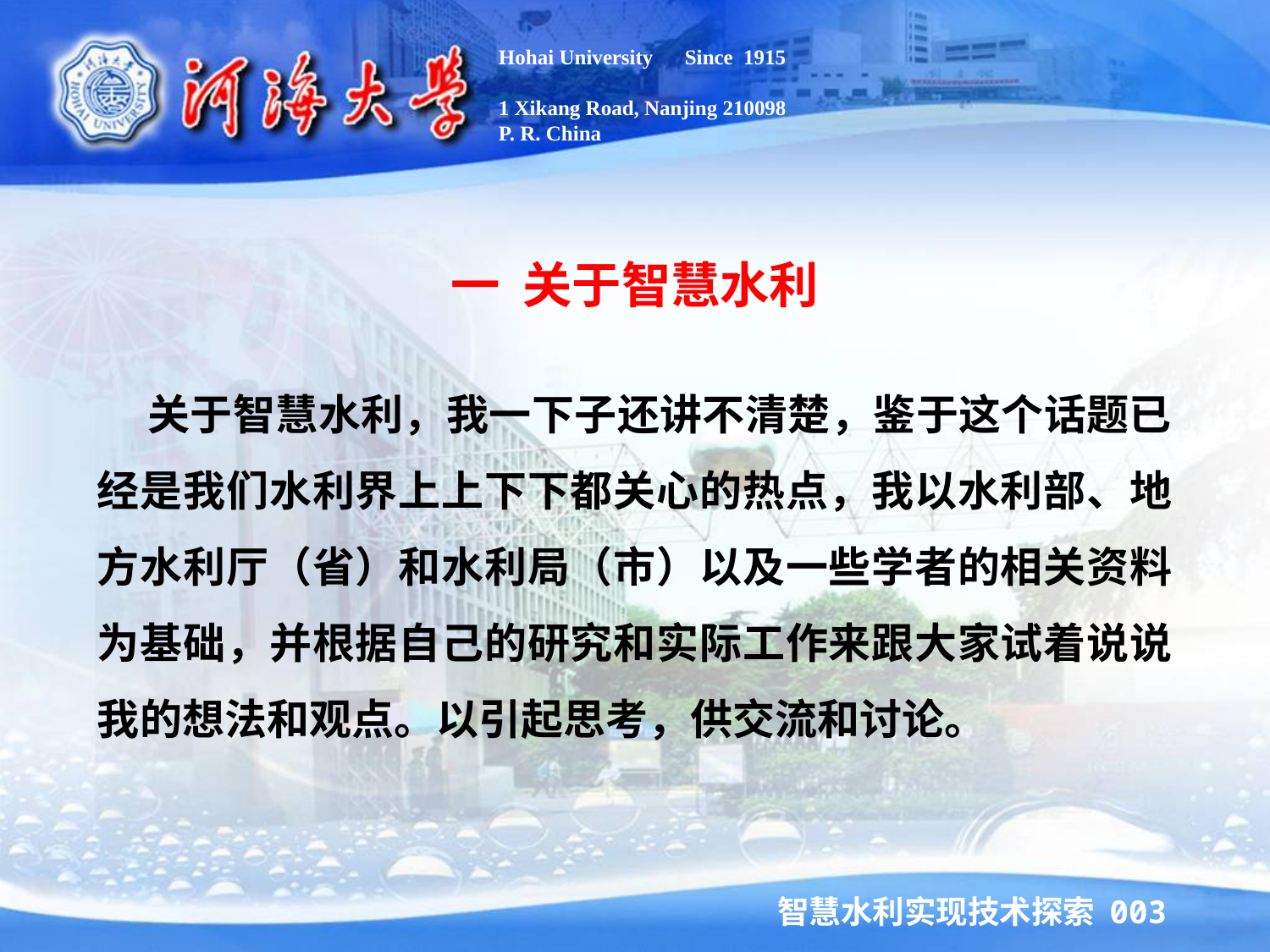

Hohai University      Since  1915
1 Xikang Road, Nanjing 210098
P. R. China
一  关于智慧水利

    关于智慧水利，我一下子还讲不清楚，鉴于这个话题已经是我们水利界上上下下都关心的热点，我以水利部、地方水利厅（省）和水利局（市）以及一些学者的相关资料为基础，并根据自己的研究和实际工作来跟大家试着说说我的想法和观点。以引起思考，供交流和讨论。
智慧水利实现技术探索 003